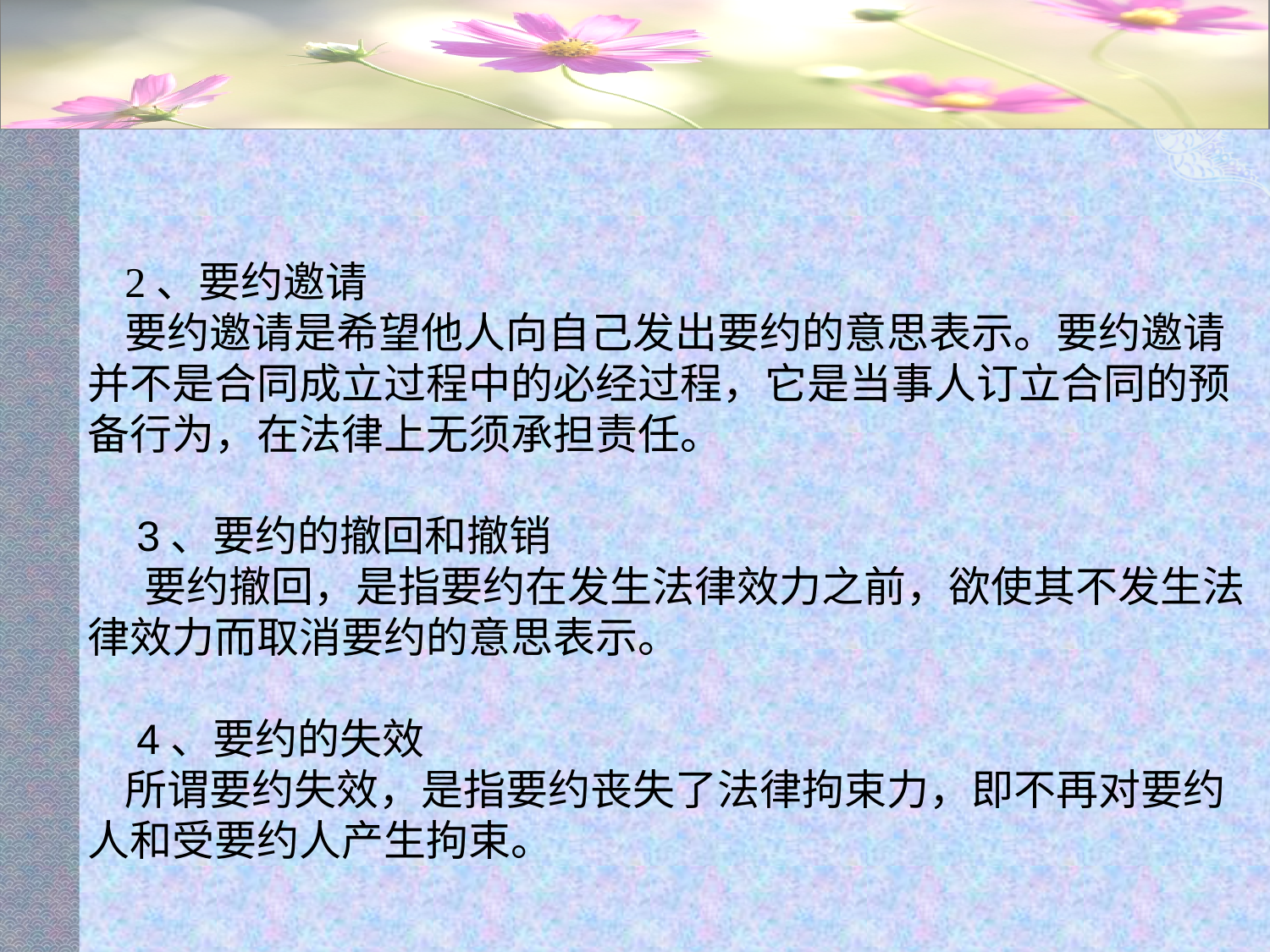

#
2、要约邀请
要约邀请是希望他人向自己发出要约的意思表示。要约邀请并不是合同成立过程中的必经过程，它是当事人订立合同的预备行为，在法律上无须承担责任。

 3、要约的撤回和撤销
 要约撤回，是指要约在发生法律效力之前，欲使其不发生法律效力而取消要约的意思表示。

 4、要约的失效
所谓要约失效，是指要约丧失了法律拘束力，即不再对要约人和受要约人产生拘束。